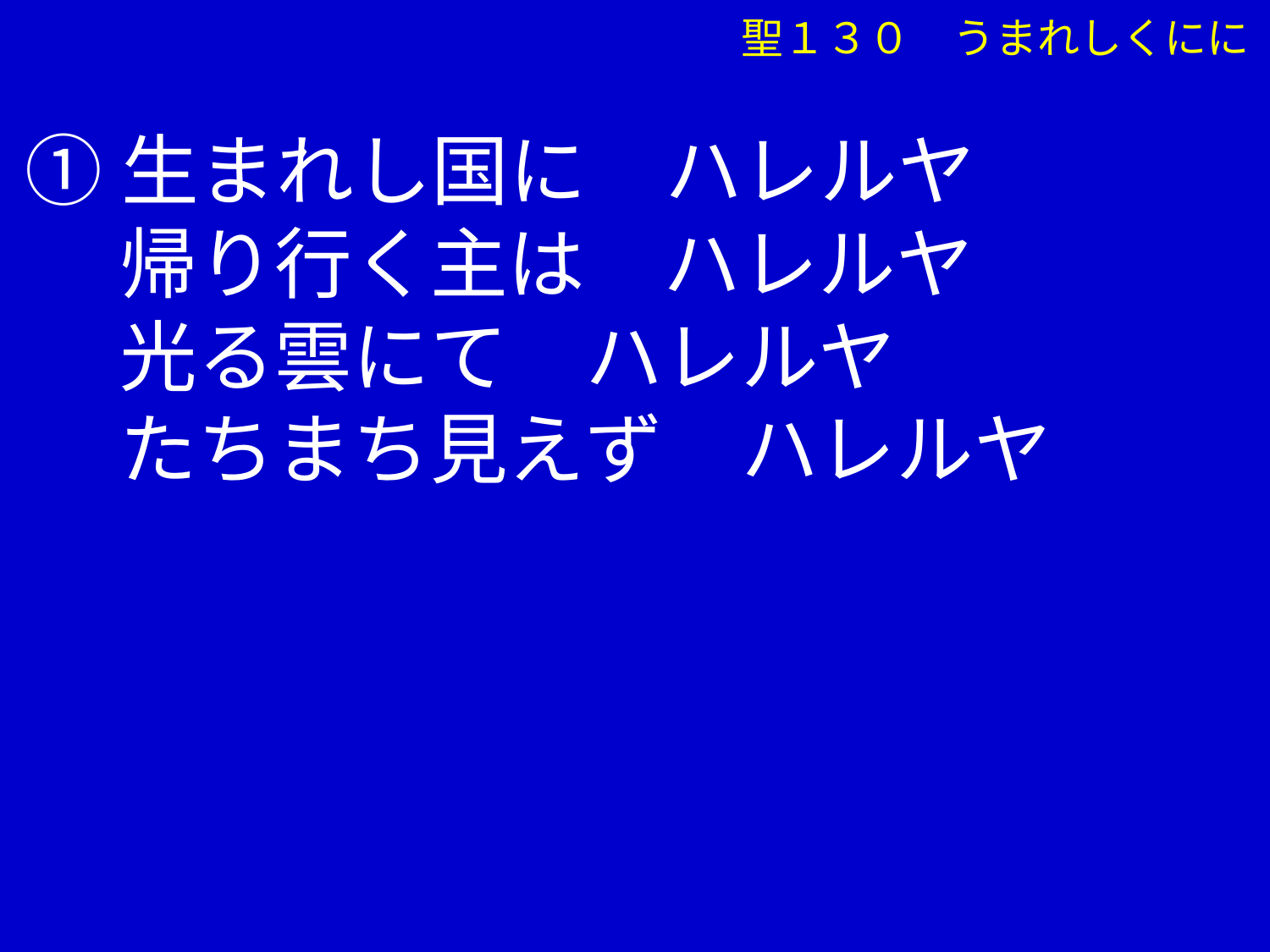

聖１３０　うまれしくにに
①生まれし国に　ハレルヤ
　 帰り行く主は　ハレルヤ
　 光る雲にて　ハレルヤ
　 たちまち見えず　ハレルヤ